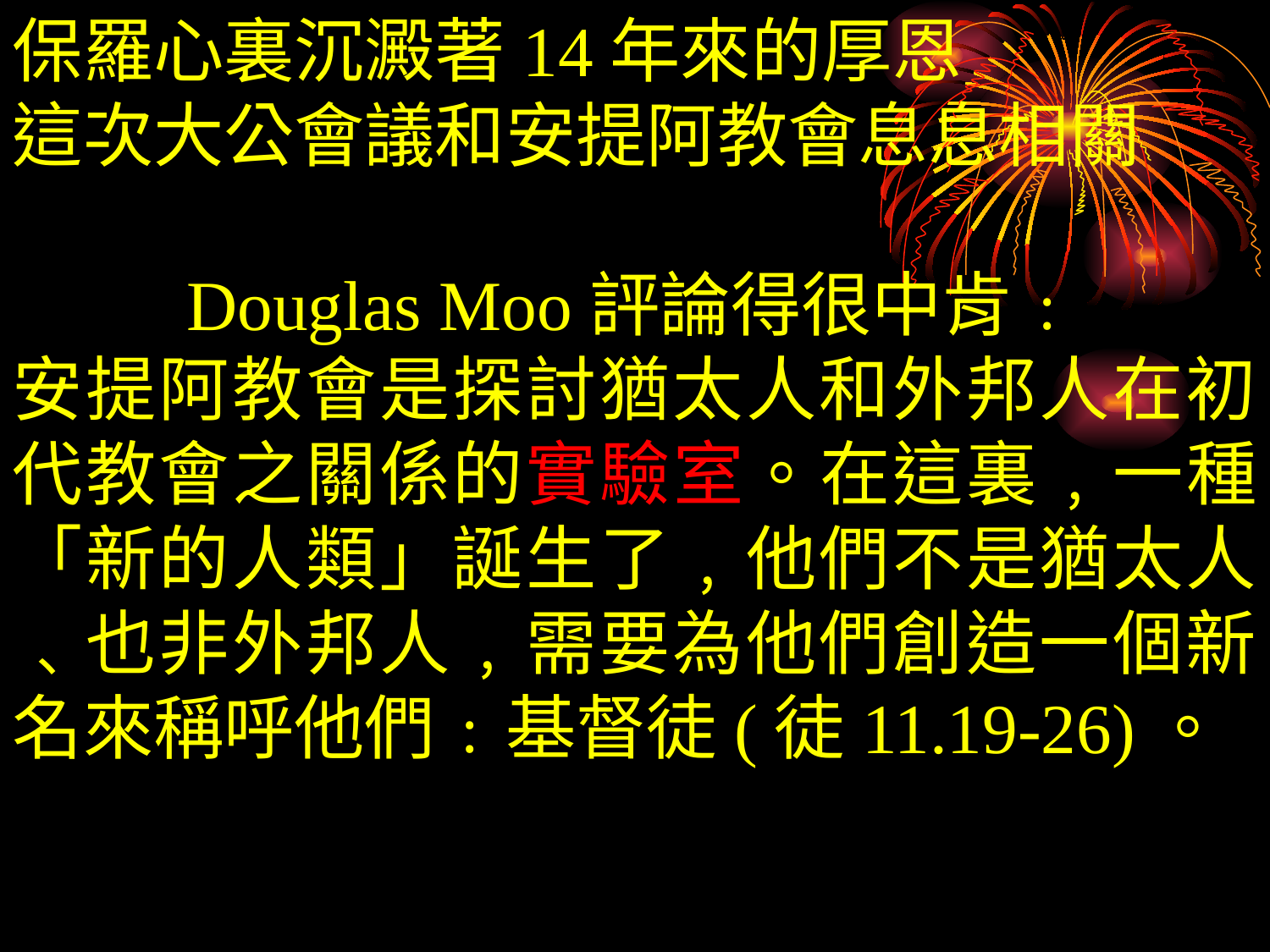

保羅心裏沉澱著14年來的厚恩
這次大公會議和安提阿教會息息相關

Douglas Moo評論得很中肯﹕
安提阿教會是探討猶太人和外邦人在初代教會之關係的實驗室。在這裏﹐一種「新的人類」誕生了﹐他們不是猶太人﹑也非外邦人﹐需要為他們創造一個新名來稱呼他們﹕基督徒(徒11.19-26)。